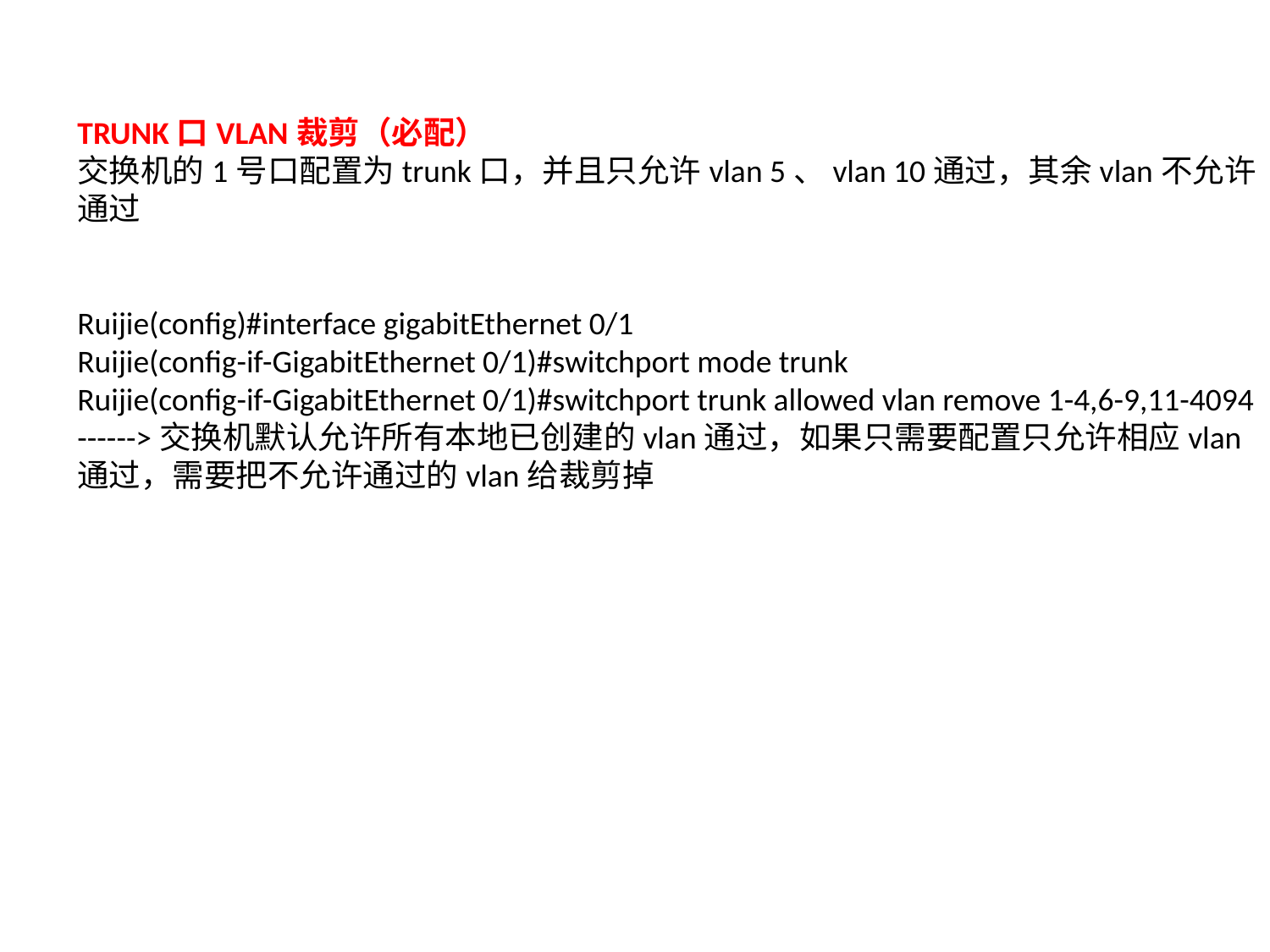

TRUNK口VLAN裁剪（必配）
交换机的1号口配置为trunk口，并且只允许vlan 5、vlan 10通过，其余vlan不允许通过

Ruijie(config)#interface gigabitEthernet 0/1
Ruijie(config-if-GigabitEthernet 0/1)#switchport mode trunk
Ruijie(config-if-GigabitEthernet 0/1)#switchport trunk allowed vlan remove 1-4,6-9,11-4094
------>交换机默认允许所有本地已创建的vlan通过，如果只需要配置只允许相应vlan通过，需要把不允许通过的vlan给裁剪掉